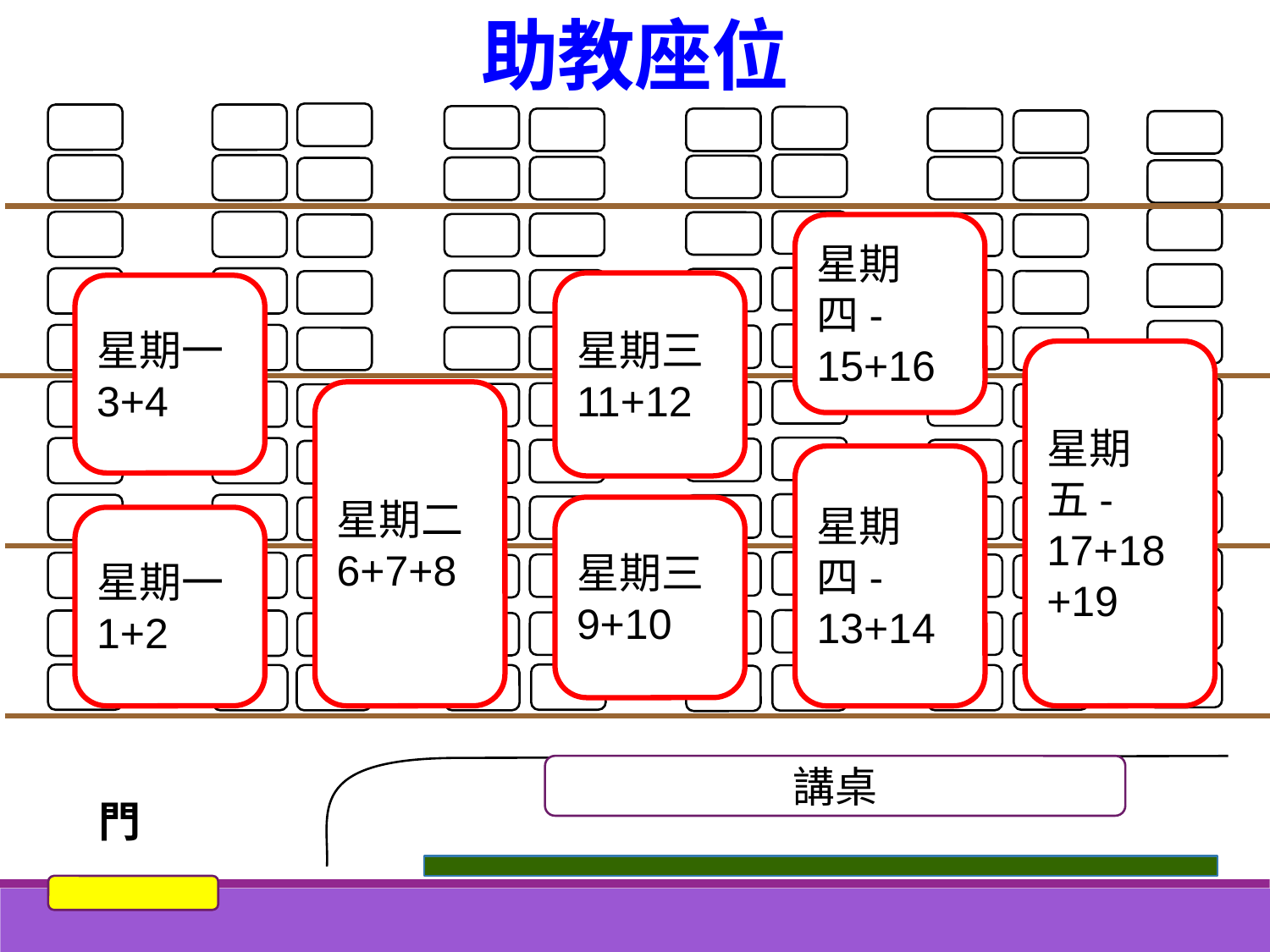

助教座位

星期四-15+16
星期三
11+12
星期一
3+4
星期五-17+18
+19
星期二
6+7+8
星期四-13+14
星期三
9+10
星期一
1+2

講桌
門